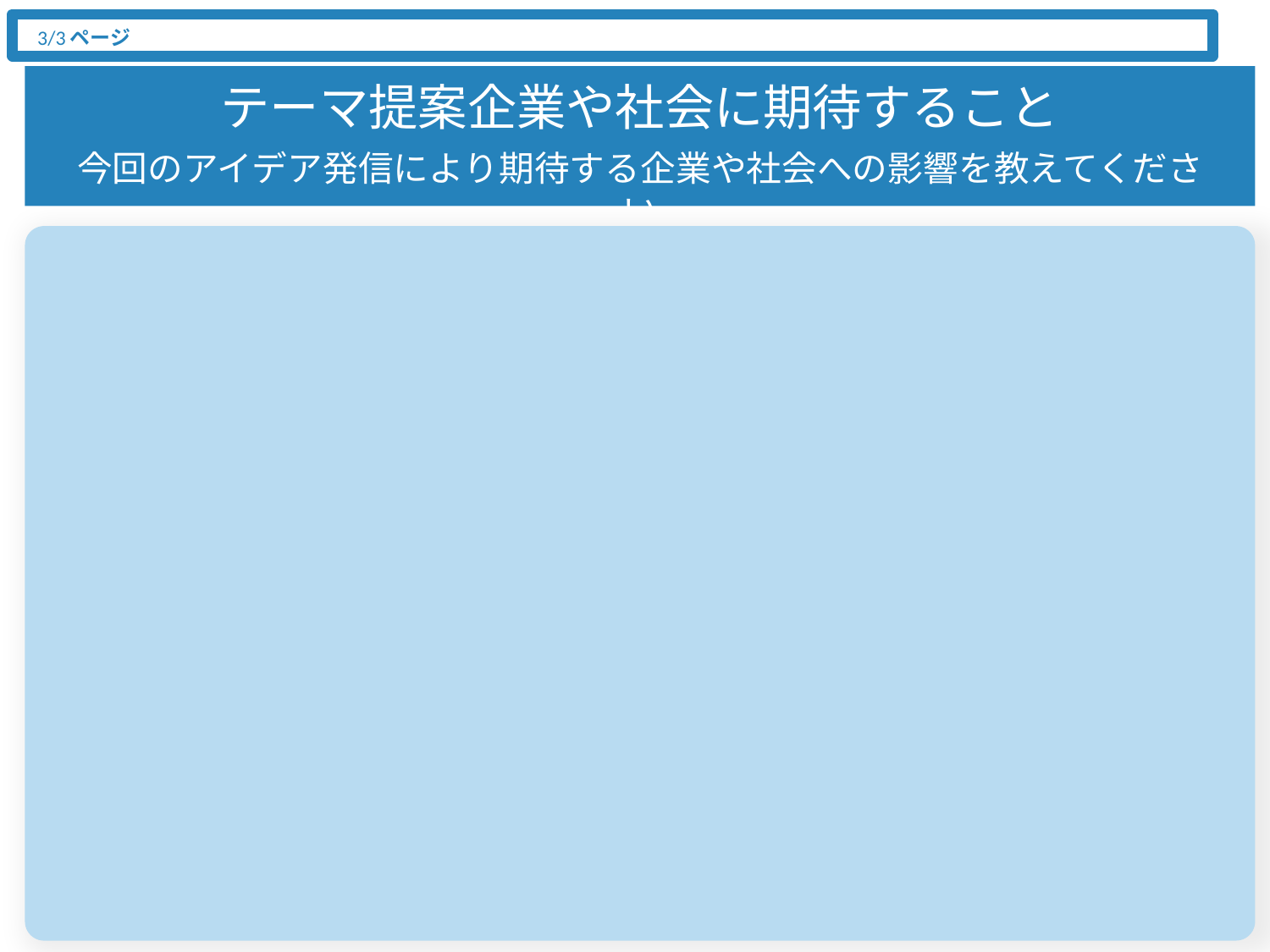

# 3/3ページ
テーマ提案企業や社会に期待すること
今回のアイデア発信により期待する企業や社会への影響を教えてください